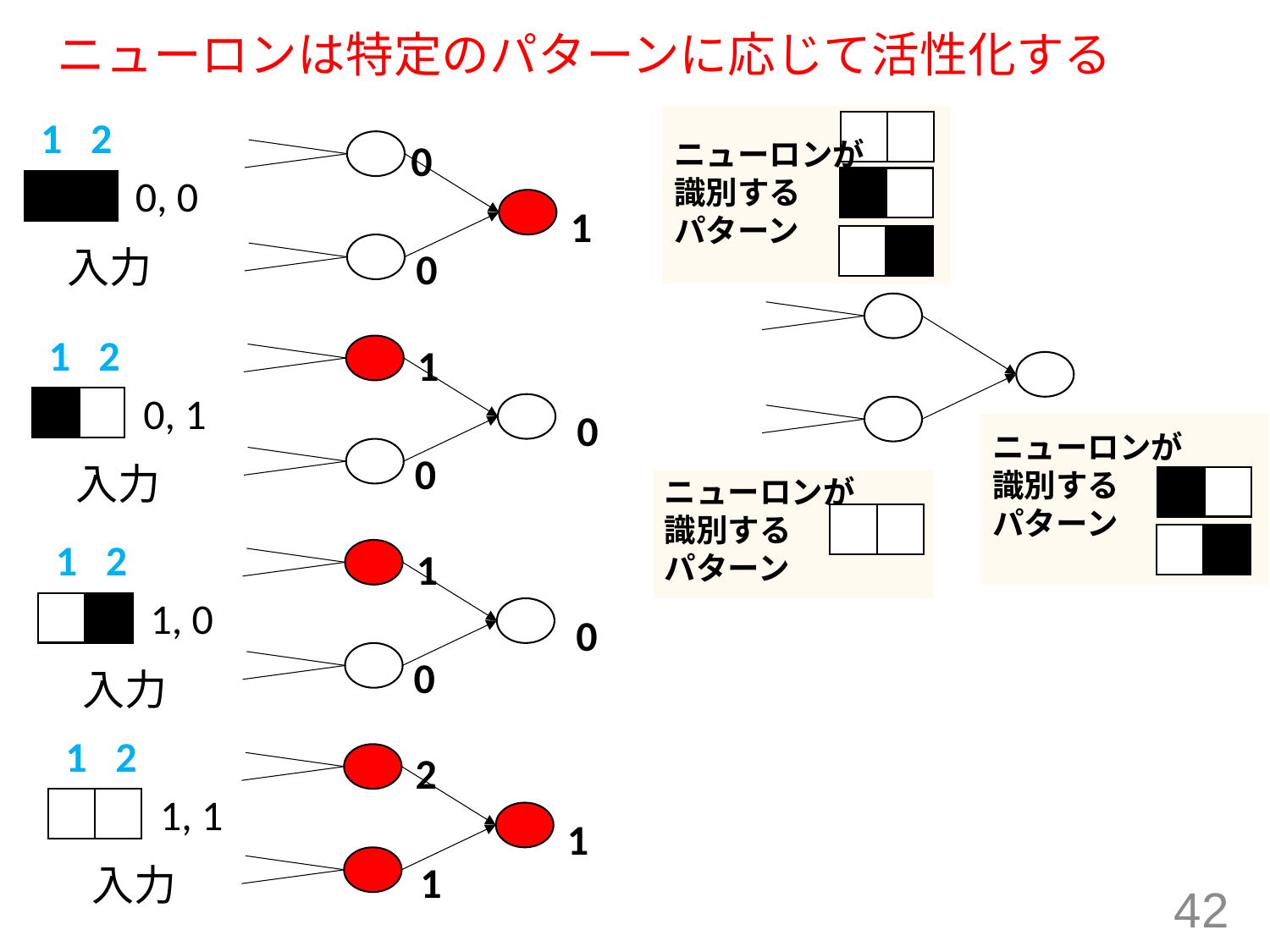

# ニューロンは特定のパターンに応じて活性化する
1   2

0
ニューロンが
識別する
パターン

0, 0

1

入力

0

1   2
1

0, 1

0

ニューロンが
識別する
パターン

0
入力
ニューロンが
識別する
パターン

1   2
1

1, 0

0

0
入力
1   2
2

1, 1

1

1
入力
42